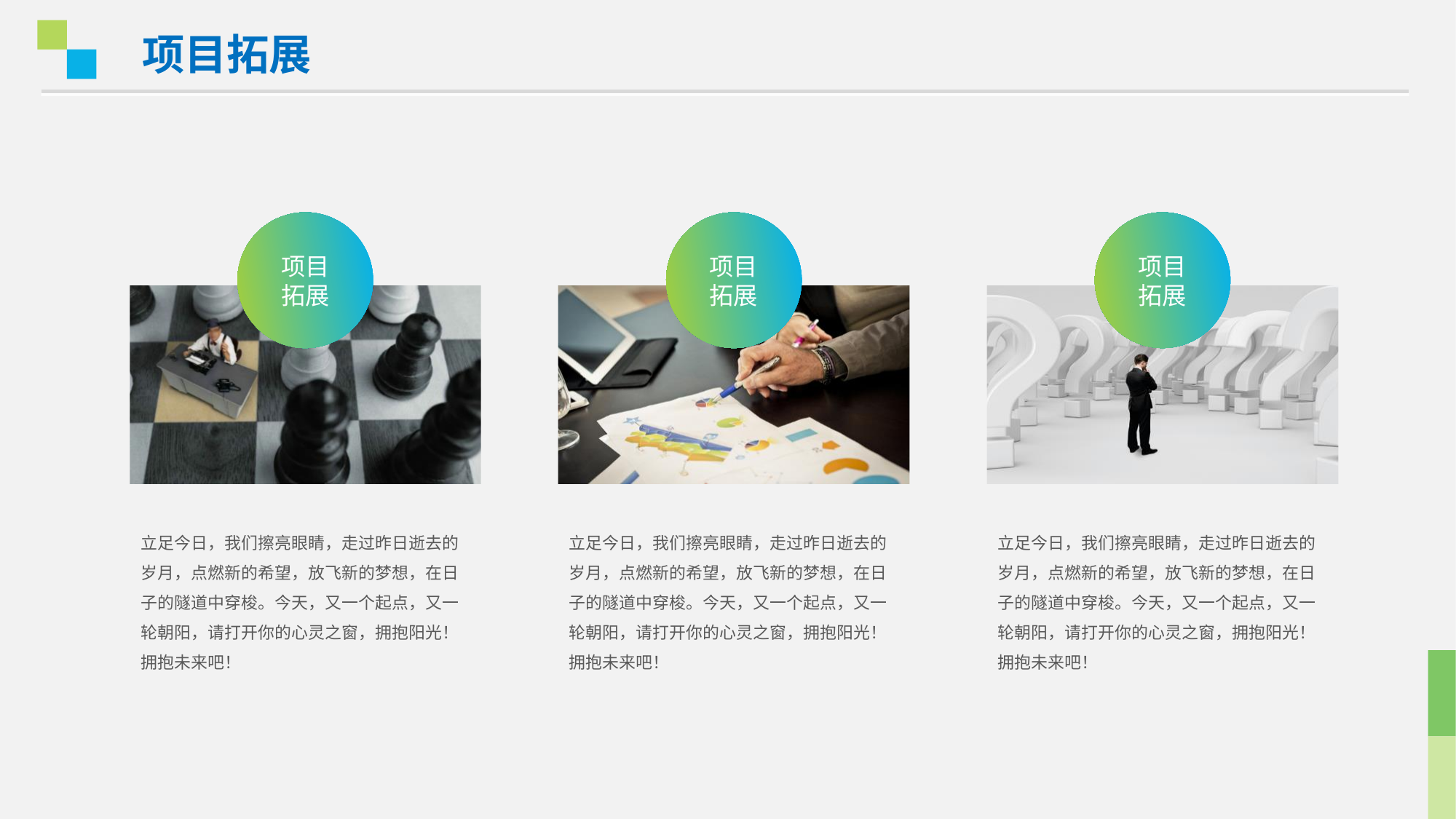

项目拓展
项目拓展
项目拓展
项目拓展

立足今日，我们擦亮眼睛，走过昨日逝去的岁月，点燃新的希望，放飞新的梦想，在日子的隧道中穿梭。今天，又一个起点，又一轮朝阳，请打开你的心灵之窗，拥抱阳光！拥抱未来吧！
立足今日，我们擦亮眼睛，走过昨日逝去的岁月，点燃新的希望，放飞新的梦想，在日子的隧道中穿梭。今天，又一个起点，又一轮朝阳，请打开你的心灵之窗，拥抱阳光！拥抱未来吧！
立足今日，我们擦亮眼睛，走过昨日逝去的岁月，点燃新的希望，放飞新的梦想，在日子的隧道中穿梭。今天，又一个起点，又一轮朝阳，请打开你的心灵之窗，拥抱阳光！拥抱未来吧！